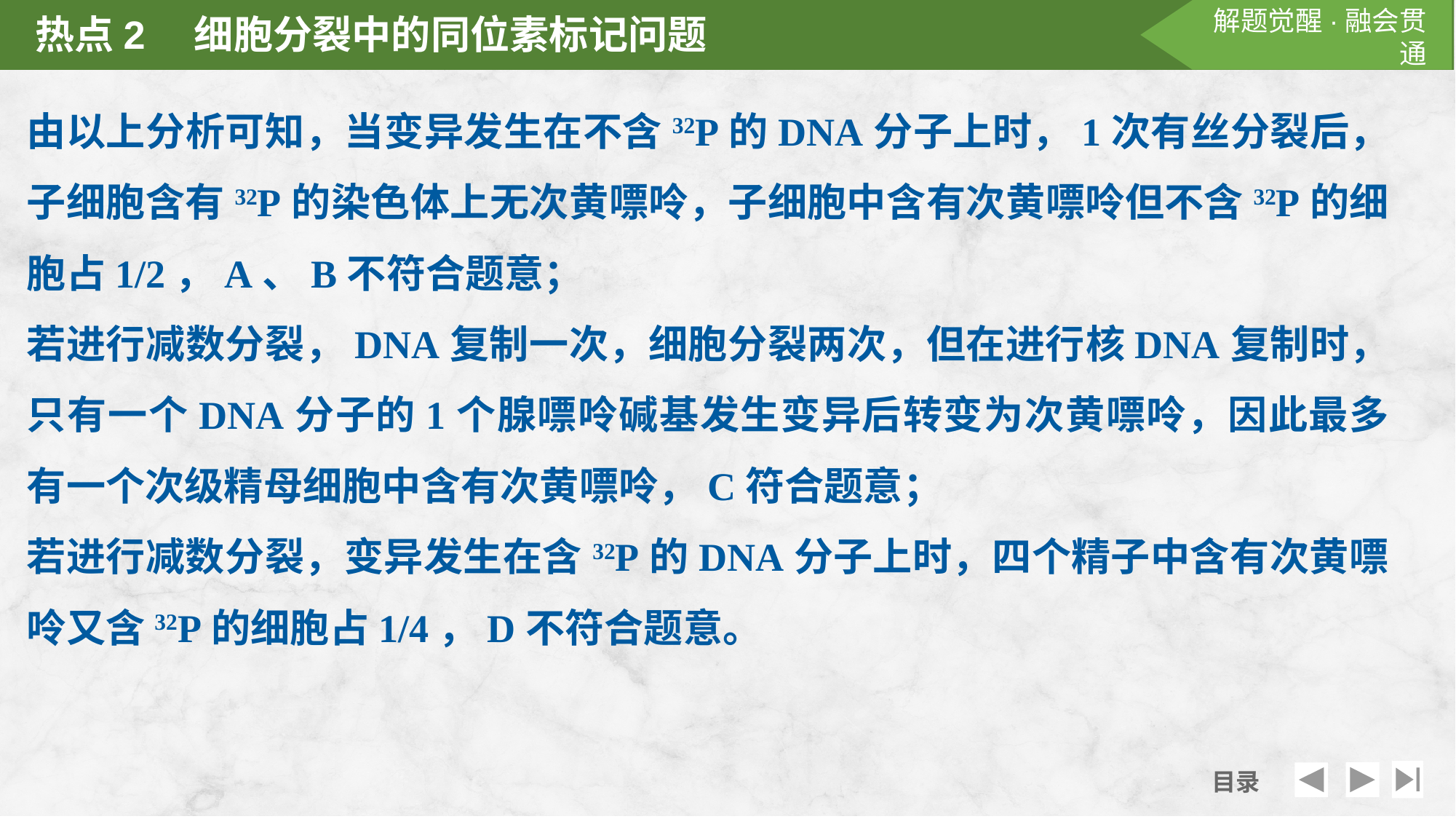

由以上分析可知，当变异发生在不含32P的DNA分子上时，1次有丝分裂后，子细胞含有32P的染色体上无次黄嘌呤，子细胞中含有次黄嘌呤但不含32P的细胞占1/2，A、B不符合题意；
若进行减数分裂，DNA复制一次，细胞分裂两次，但在进行核DNA复制时，只有一个DNA分子的1个腺嘌呤碱基发生变异后转变为次黄嘌呤，因此最多有一个次级精母细胞中含有次黄嘌呤，C符合题意；
若进行减数分裂，变异发生在含32P的DNA分子上时，四个精子中含有次黄嘌呤又含32P的细胞占1/4，D不符合题意。